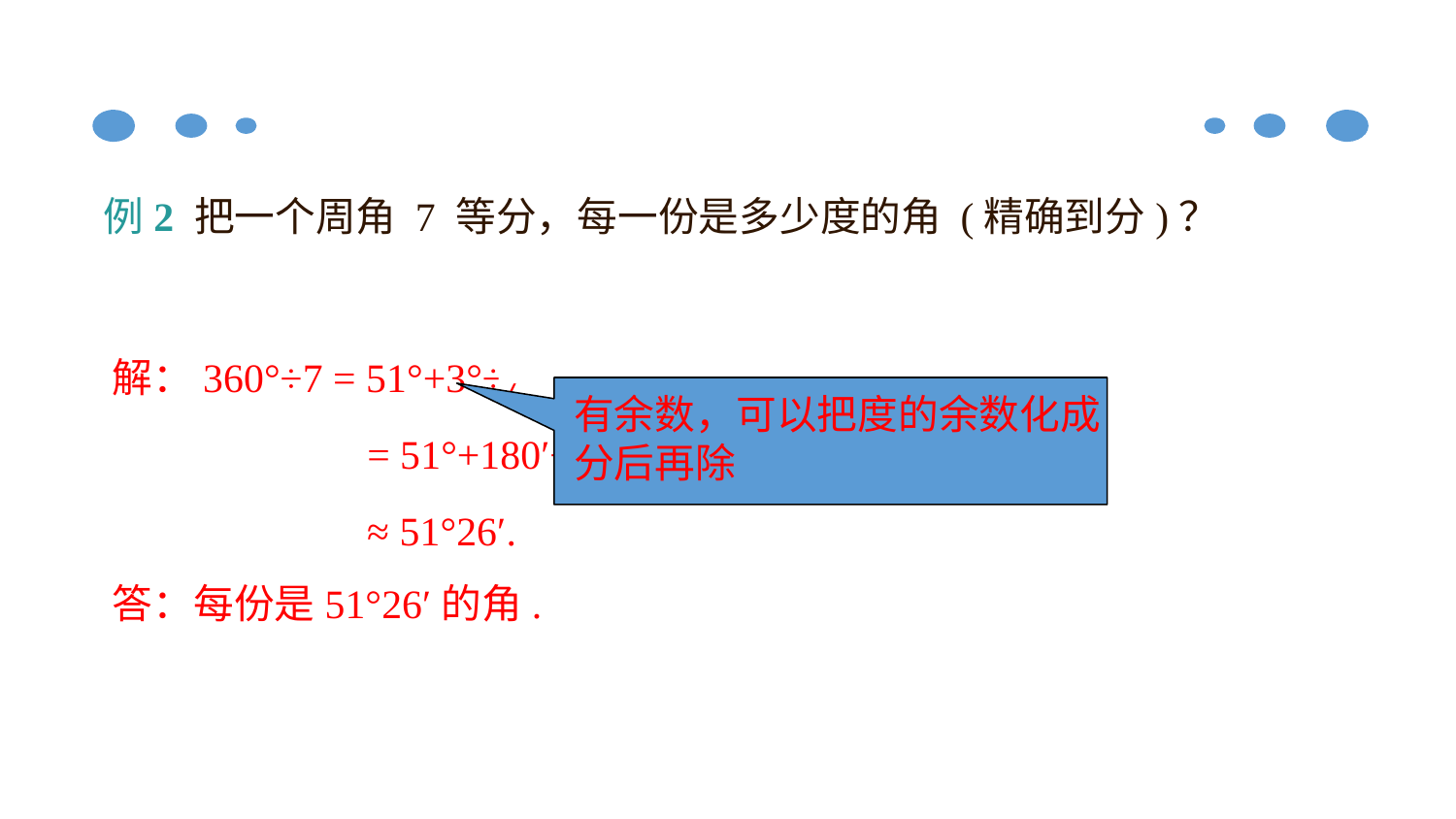

例2 把一个周角 7 等分，每一份是多少度的角 (精确到分)？
解：360°÷7 = 51°+3°÷7
                         = 51°+180′÷7
                         ≈ 51°26′.
答：每份是51°26′的角.

有余数，可以把度的余数化成分后再除